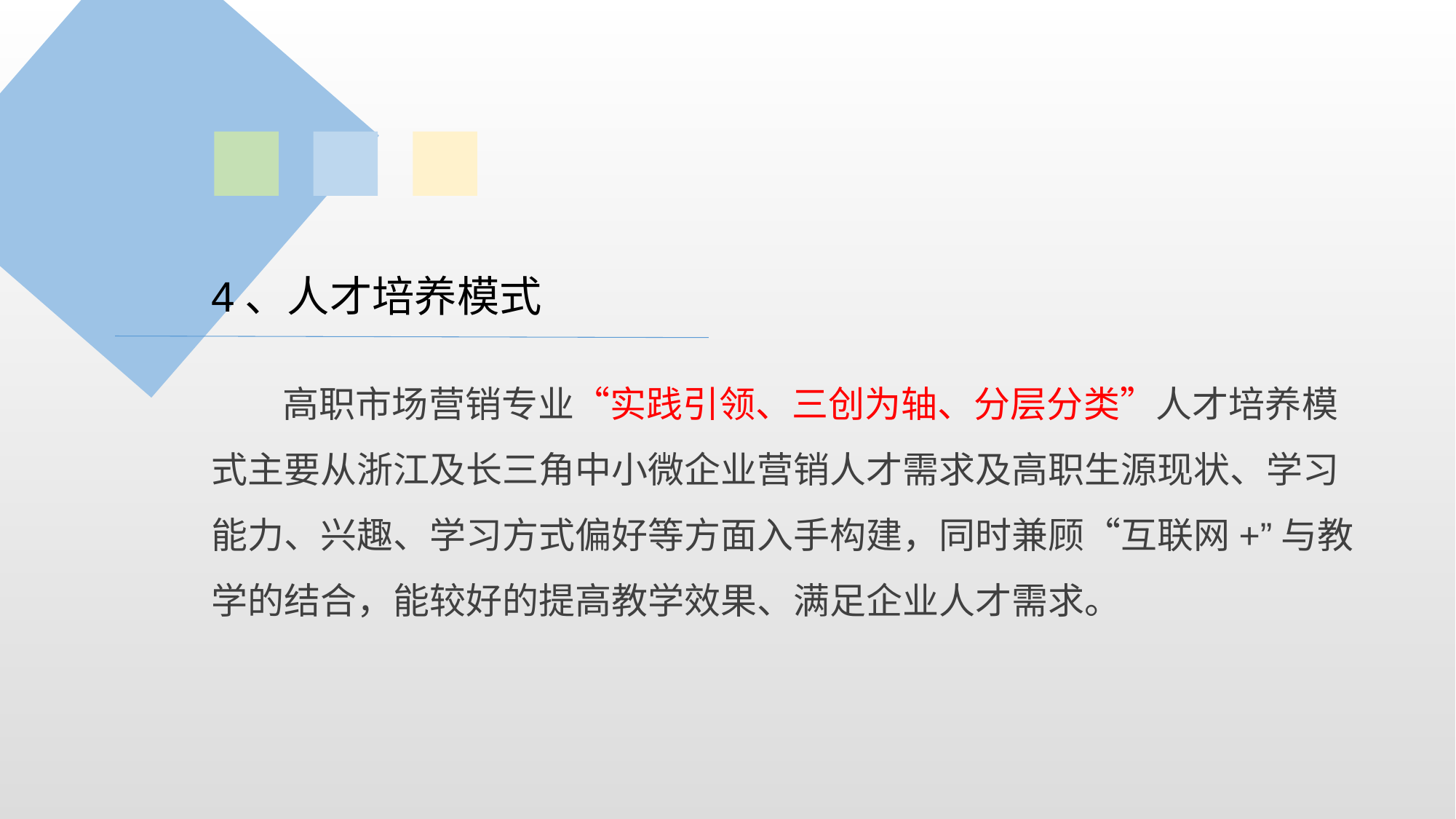

4、人才培养模式
 高职市场营销专业“实践引领、三创为轴、分层分类”人才培养模式主要从浙江及长三角中小微企业营销人才需求及高职生源现状、学习能力、兴趣、学习方式偏好等方面入手构建，同时兼顾“互联网+”与教学的结合，能较好的提高教学效果、满足企业人才需求。